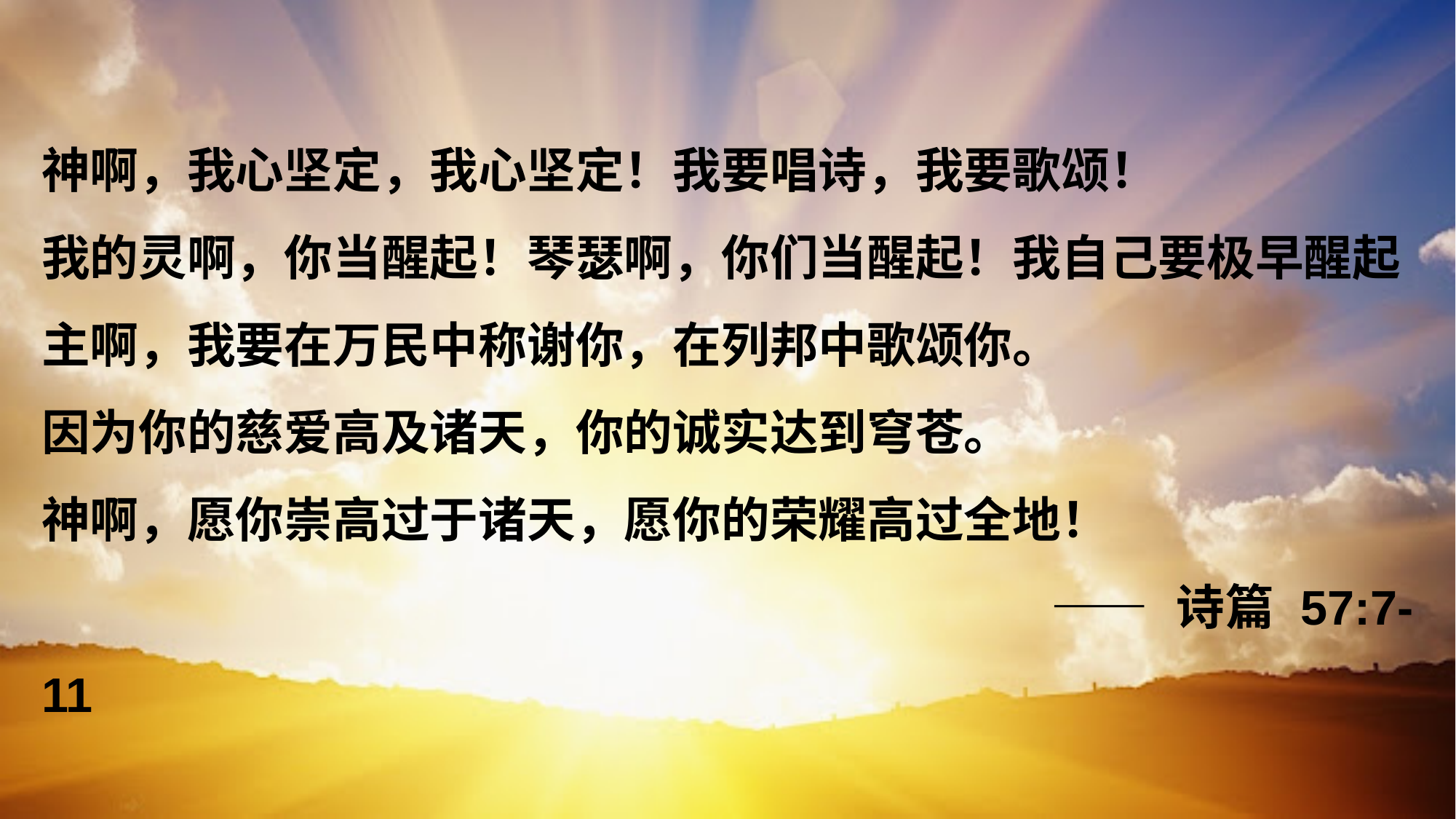

神啊，我心坚定，我心坚定！我要唱诗，我要歌颂！
我的灵啊，你当醒起！琴瑟啊，你们当醒起！我自己要极早醒起
主啊，我要在万民中称谢你，在列邦中歌颂你。
因为你的慈爱高及诸天，你的诚实达到穹苍。
神啊，愿你崇高过于诸天，愿你的荣耀高过全地！
									 —— 诗篇 57:7-11